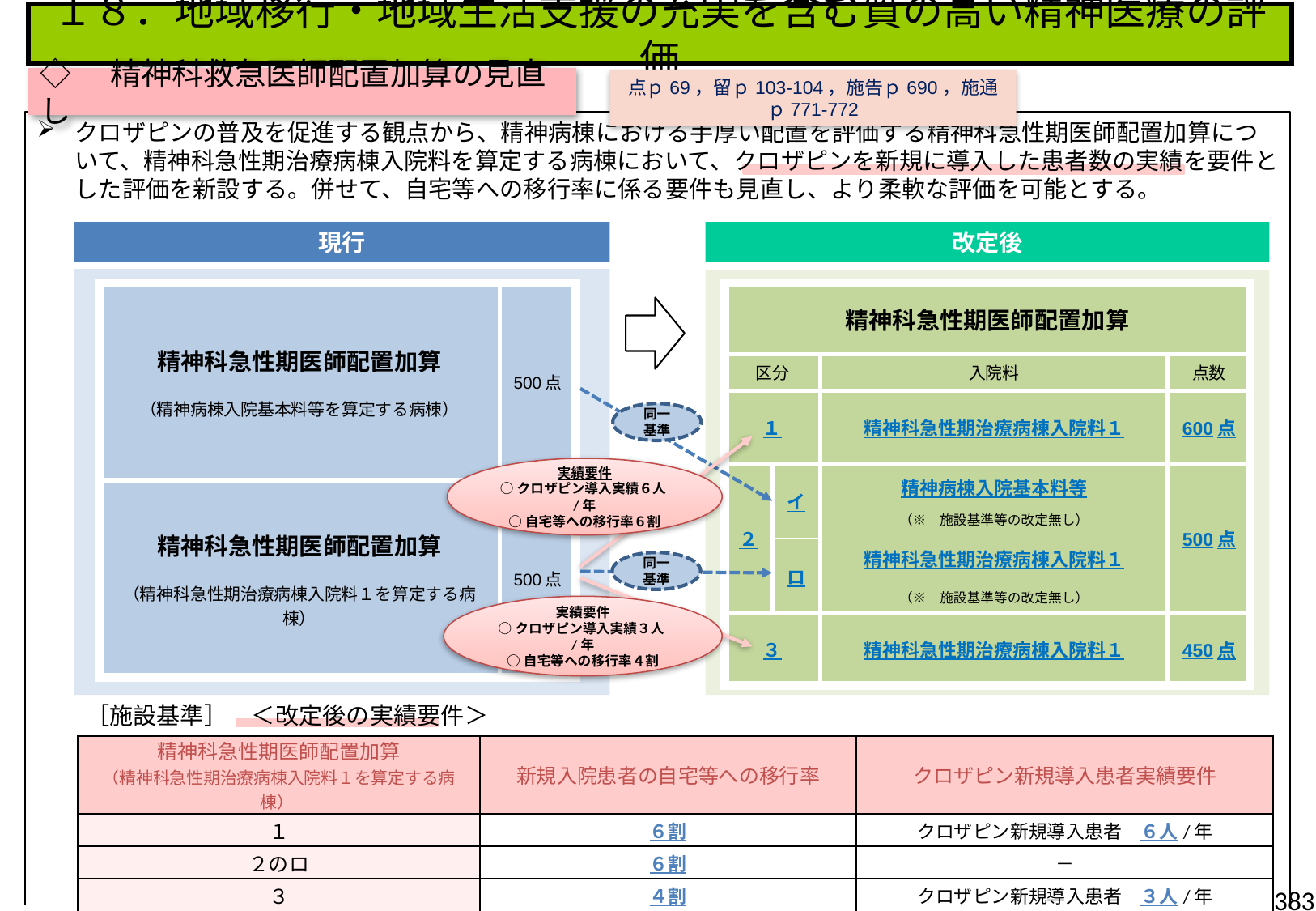

１８．地域移行・地域生活支援の充実を含む質の高い精神医療の評価
◇　精神科救急医師配置加算の見直し
点ｐ69，留ｐ103-104，施告ｐ690，施通ｐ771-772
クロザピンの普及を促進する観点から、精神病棟における手厚い配置を評価する精神科急性期医師配置加算について、精神科急性期治療病棟入院料を算定する病棟において、クロザピンを新規に導入した患者数の実績を要件とした評価を新設する。併せて、自宅等への移行率に係る要件も見直し、より柔軟な評価を可能とする。

現行
改定後

| 精神科急性期医師配置加算 （精神病棟入院基本料等を算定する病棟） | 500点 |
| --- | --- |
| 精神科急性期医師配置加算 （精神科急性期治療病棟入院料１を算定する病棟） | 500点 |
| 精神科急性期医師配置加算 |  |  |  |
| --- | --- | --- | --- |
| 区分 |  | 入院料 | 点数 |
| １ |  | 精神科急性期治療病棟入院料１ | 600点 |
| ２ | イ | 精神病棟入院基本料等 （※　施設基準等の改定無し） | 500点 |
|  | ロ | 精神科急性期治療病棟入院料１ （※　施設基準等の改定無し） |  |
| ３ |  | 精神科急性期治療病棟入院料１ | 450点 |

同一基準
実績要件
○クロザピン導入実績６人/年
○自宅等への移行率６割
同一基準
実績要件
○クロザピン導入実績３人/年
○自宅等への移行率４割
［施設基準］　＜改定後の実績要件＞

| 精神科急性期医師配置加算 （精神科急性期治療病棟入院料１を算定する病棟） | 新規入院患者の自宅等への移行率 | クロザピン新規導入患者実績要件 |
| --- | --- | --- |
| １ | ６割 | クロザピン新規導入患者　６人/年 |
| ２のロ | ６割 | － |
| ３ | ４割 | クロザピン新規導入患者　３人/年 |
383